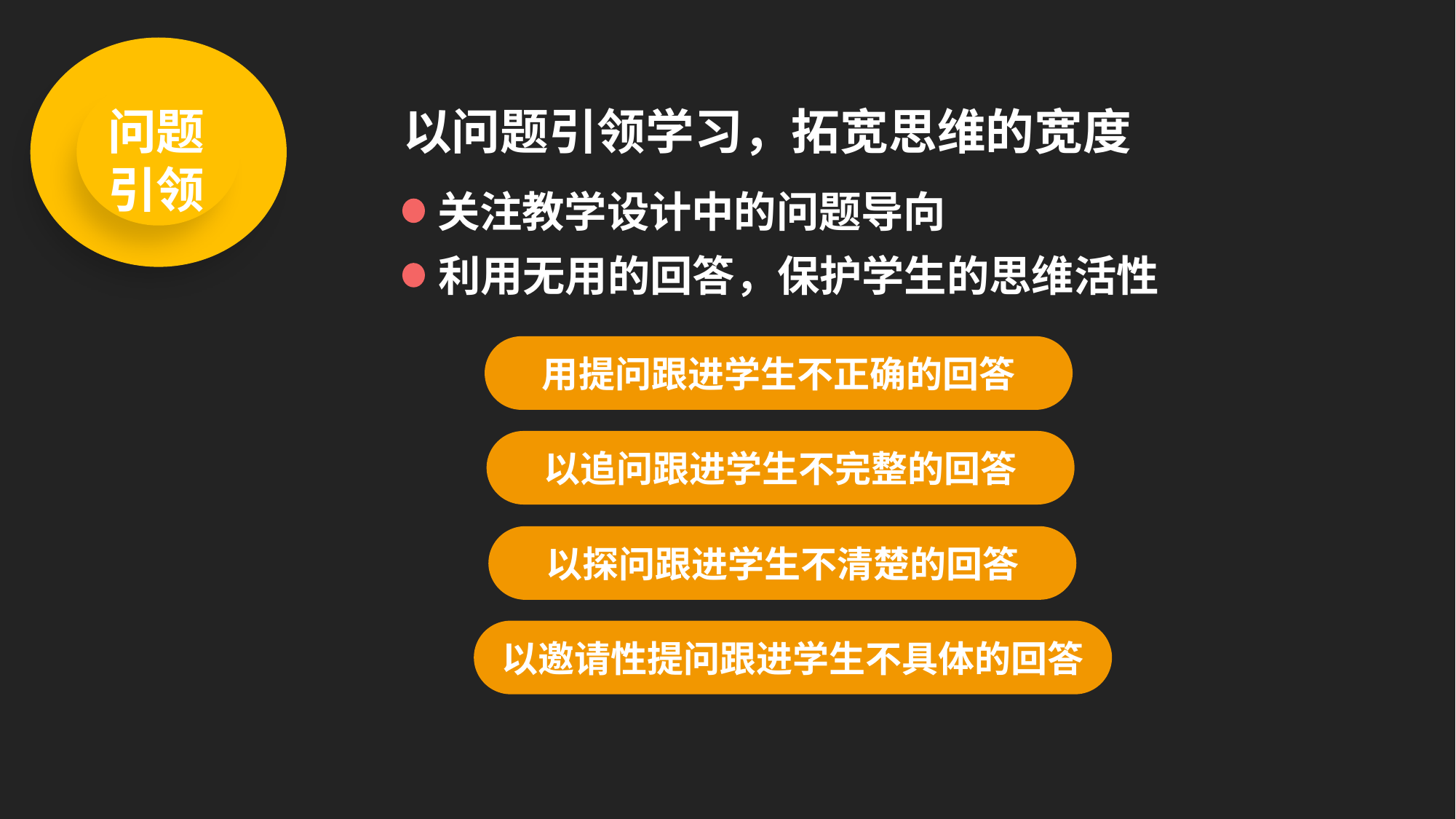

#
问题
引领
       以问题引领学习，拓宽思维的宽度
关注教学设计中的问题导向

利用无用的回答，保护学生的思维活性

用提问跟进学生不正确的回答
以追问跟进学生不完整的回答
以探问跟进学生不清楚的回答
以邀请性提问跟进学生不具体的回答